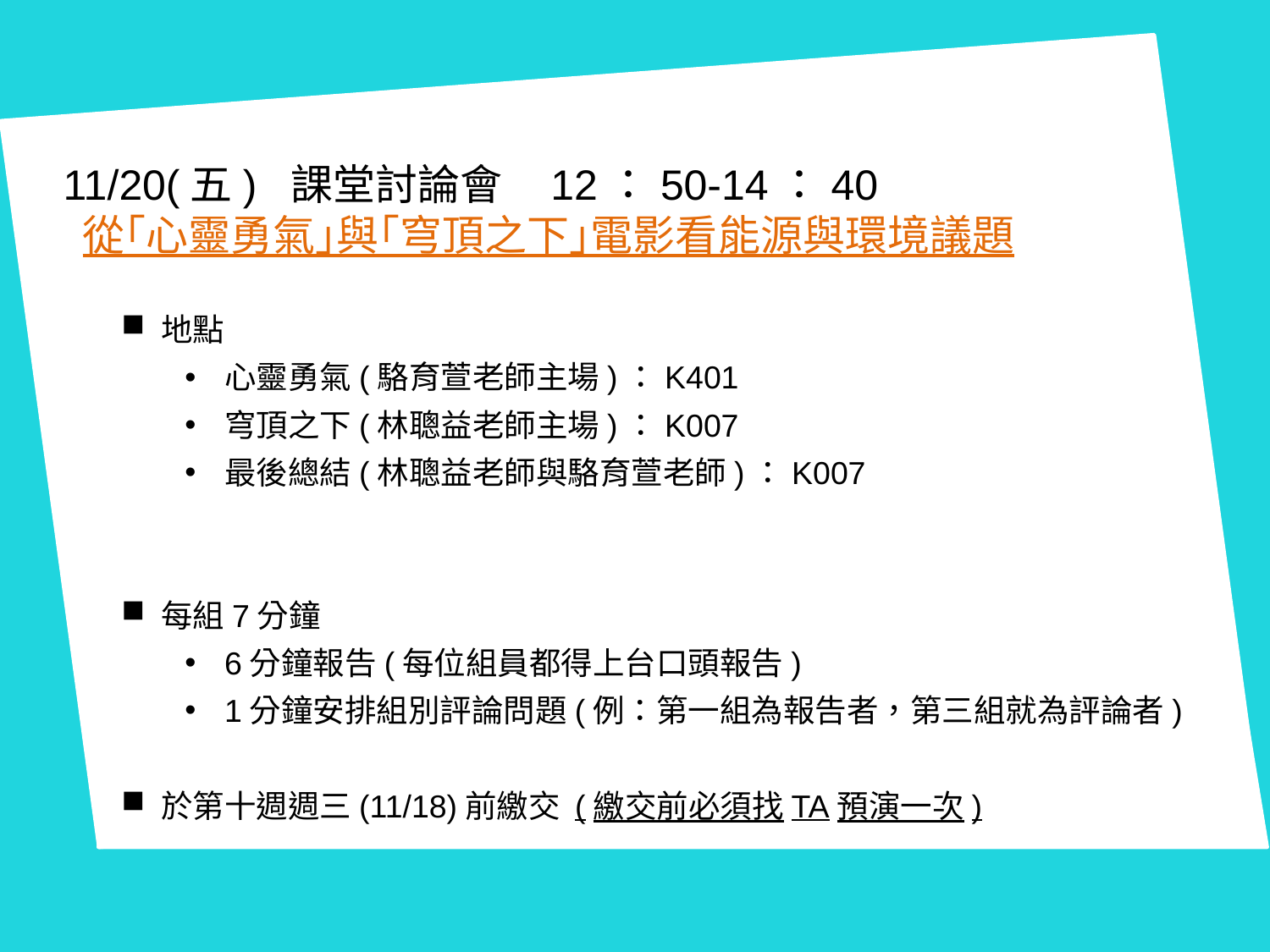

11/20(五)  課堂討論會    12：50-14：40
 從｢心靈勇氣｣與｢穹頂之下｣電影看能源與環境議題
地點
心靈勇氣(駱育萱老師主場)：K401
穹頂之下(林聰益老師主場)：K007
最後總結(林聰益老師與駱育萱老師)：K007

每組7分鐘
6分鐘報告(每位組員都得上台口頭報告)
1分鐘安排組別評論問題(例：第一組為報告者，第三組就為評論者)

於第十週週三(11/18)前繳交 (繳交前必須找TA預演一次)